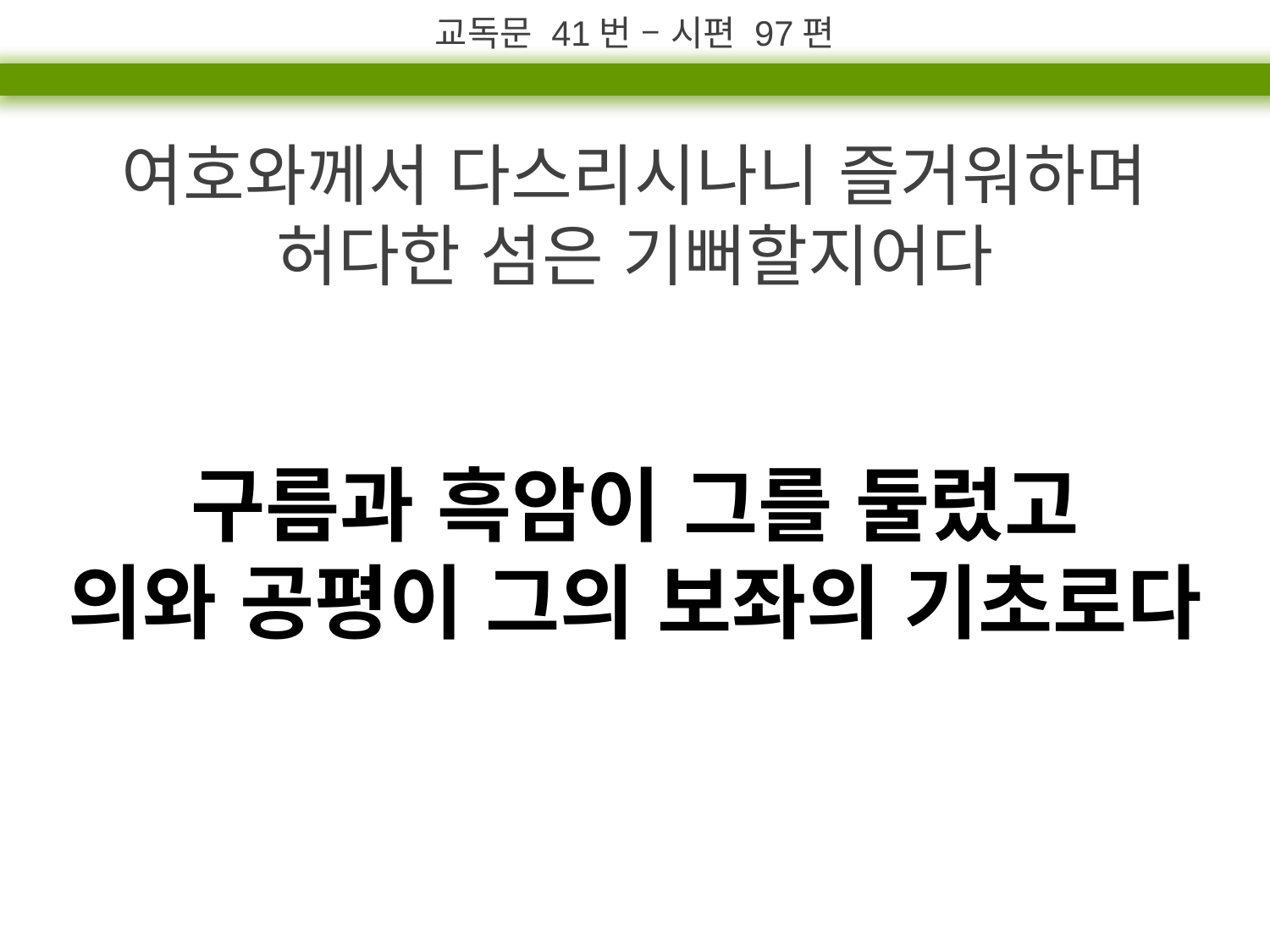

교독문 41번 – 시편 97편

여호와께서 다스리시나니 즐거워하며
허다한 섬은 기뻐할지어다
구름과 흑암이 그를 둘렀고
의와 공평이 그의 보좌의 기초로다